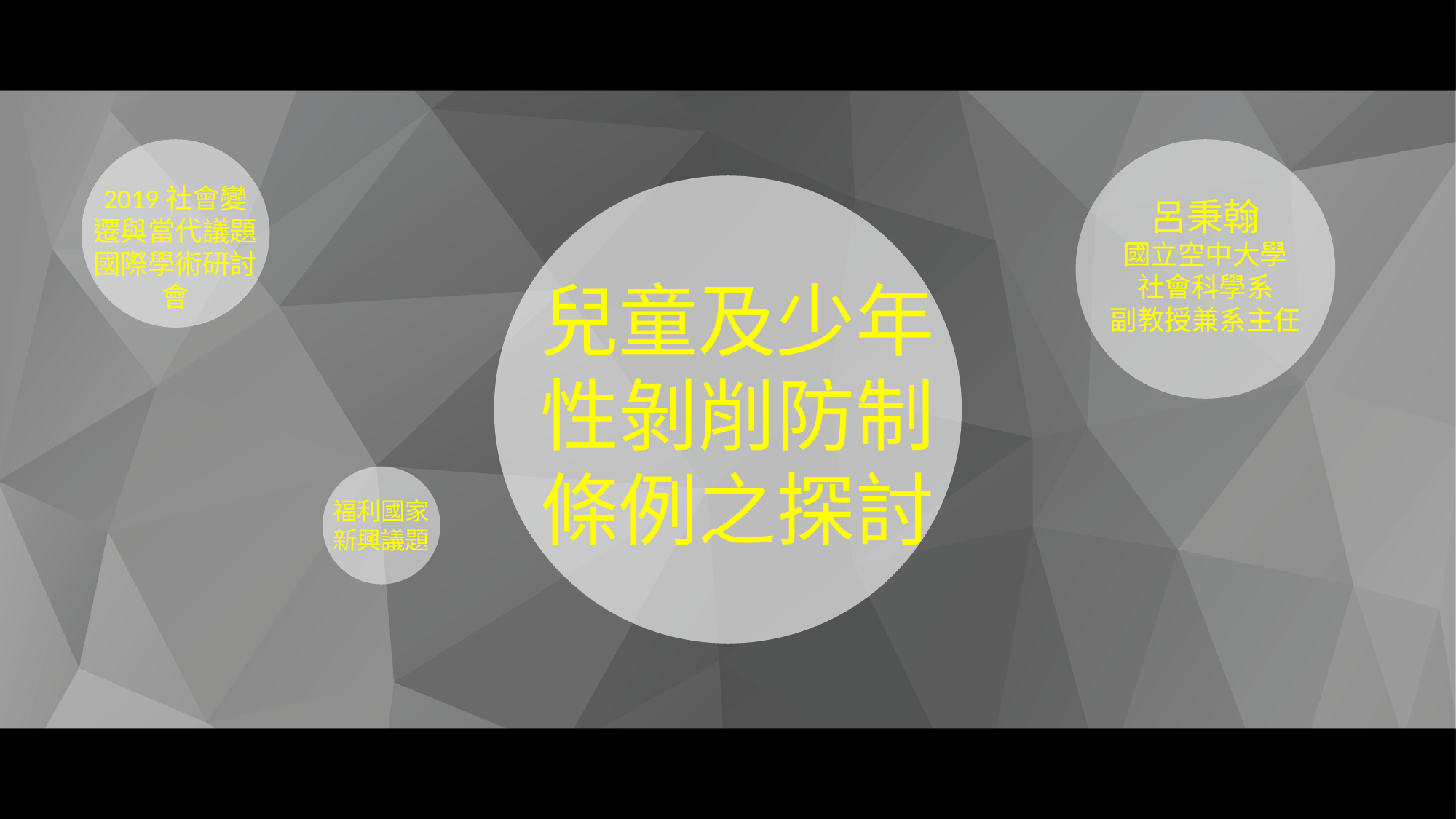

2019社會變遷與當代議題國際學術研討會

呂秉翰
國立空中大學
社會科學系
副教授兼系主任
兒童及少年
性剝削防制
條例之探討

福利國家新興議題